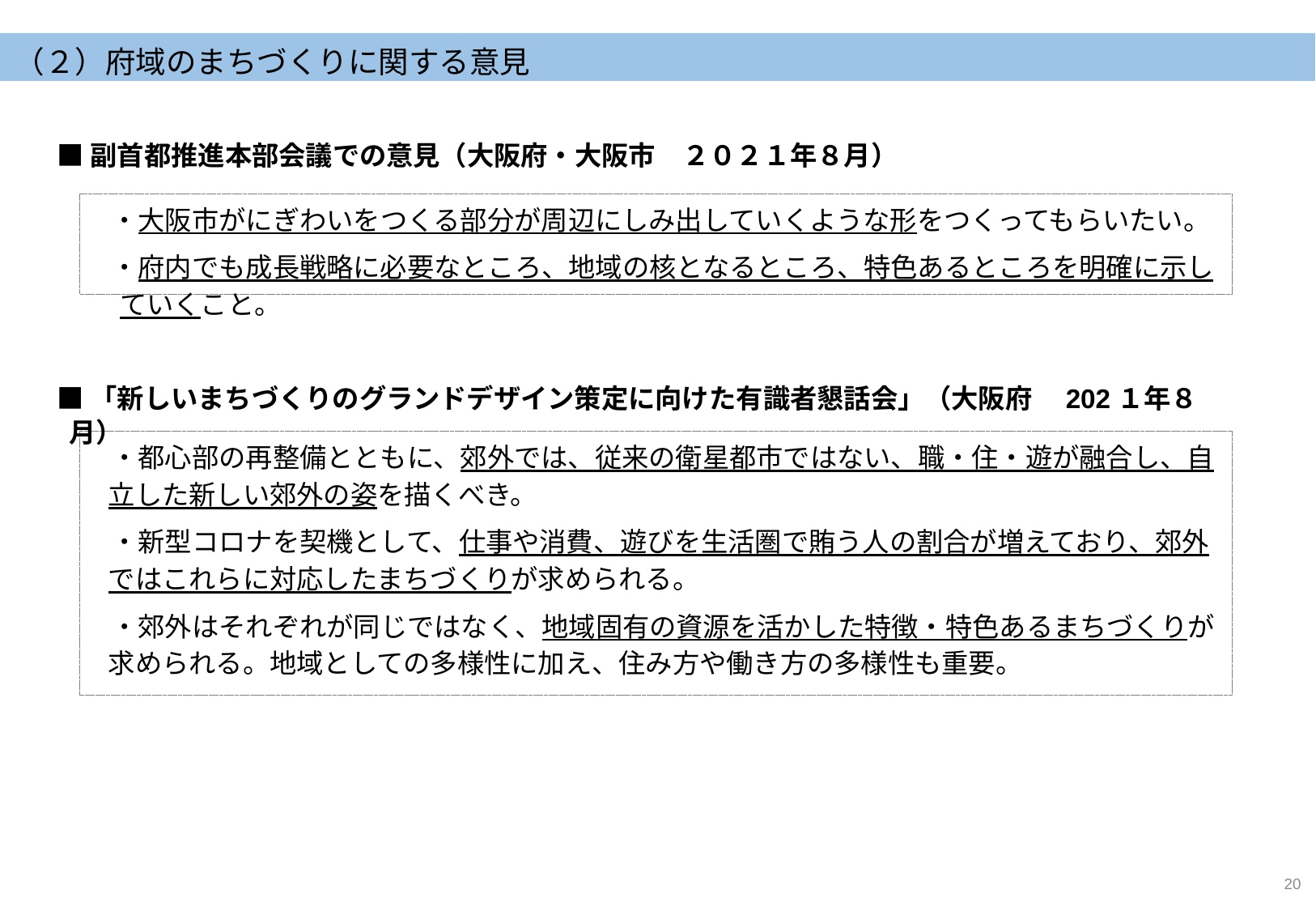

# （２）府域のまちづくりに関する意見
■副首都推進本部会議での意見（大阪府・大阪市　２０２１年８月）
　・大阪市がにぎわいをつくる部分が周辺にしみ出していくような形をつくってもらいたい。
　・府内でも成長戦略に必要なところ、地域の核となるところ、特色あるところを明確に示していくこと。
■「新しいまちづくりのグランドデザイン策定に向けた有識者懇話会」（大阪府　202１年８月）
　・都心部の再整備とともに、郊外では、従来の衛星都市ではない、職・住・遊が融合し、自立した新しい郊外の姿を描くべき。
　・新型コロナを契機として、仕事や消費、遊びを生活圏で賄う人の割合が増えており、郊外ではこれらに対応したまちづくりが求められる。
　・郊外はそれぞれが同じではなく、地域固有の資源を活かした特徴・特色あるまちづくりが求められる。地域としての多様性に加え、住み方や働き方の多様性も重要。
20